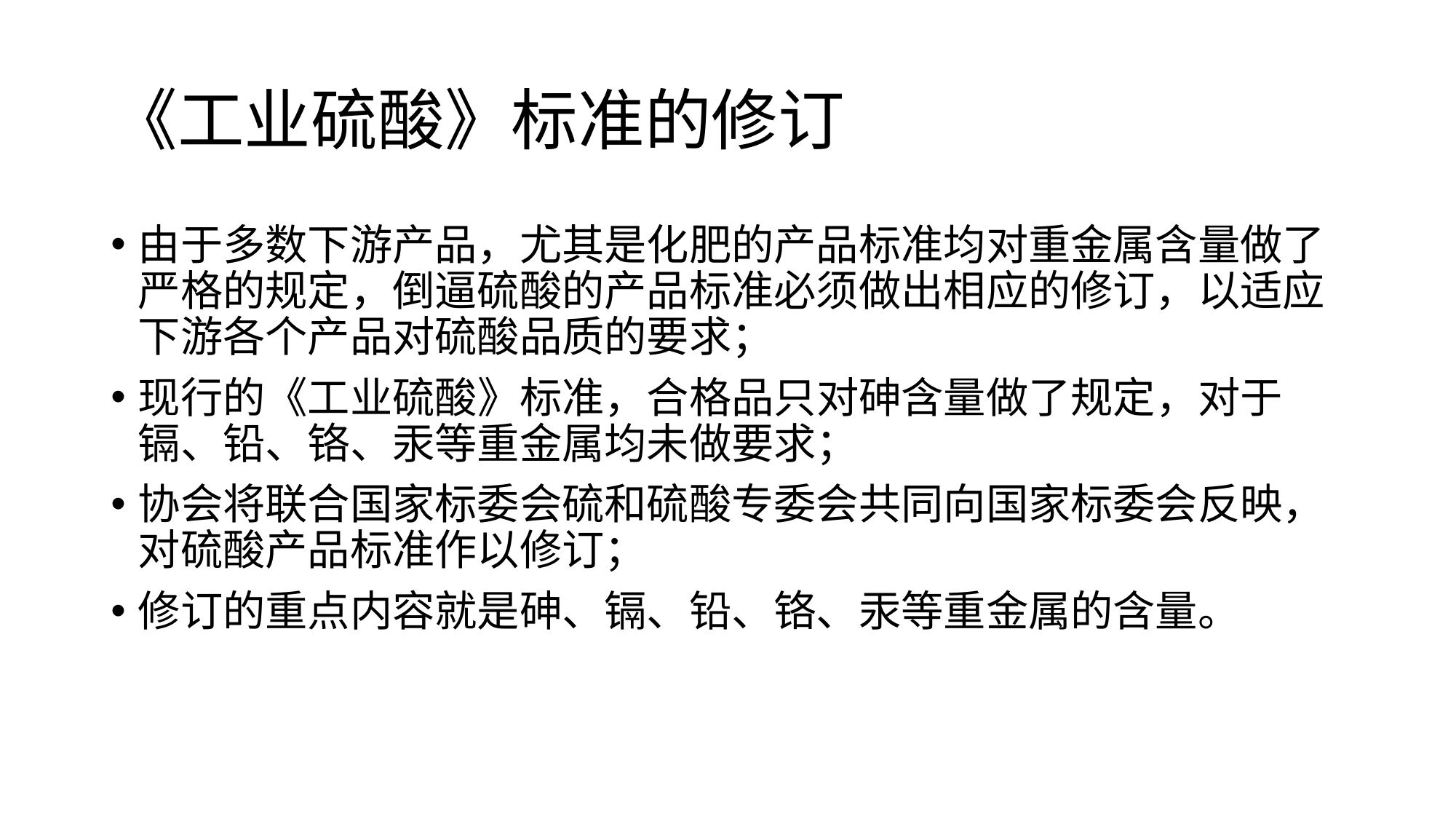

# 《工业硫酸》标准的修订
由于多数下游产品，尤其是化肥的产品标准均对重金属含量做了严格的规定，倒逼硫酸的产品标准必须做出相应的修订，以适应下游各个产品对硫酸品质的要求；
现行的《工业硫酸》标准，合格品只对砷含量做了规定，对于镉、铅、铬、汞等重金属均未做要求；
协会将联合国家标委会硫和硫酸专委会共同向国家标委会反映，对硫酸产品标准作以修订；
修订的重点内容就是砷、镉、铅、铬、汞等重金属的含量。